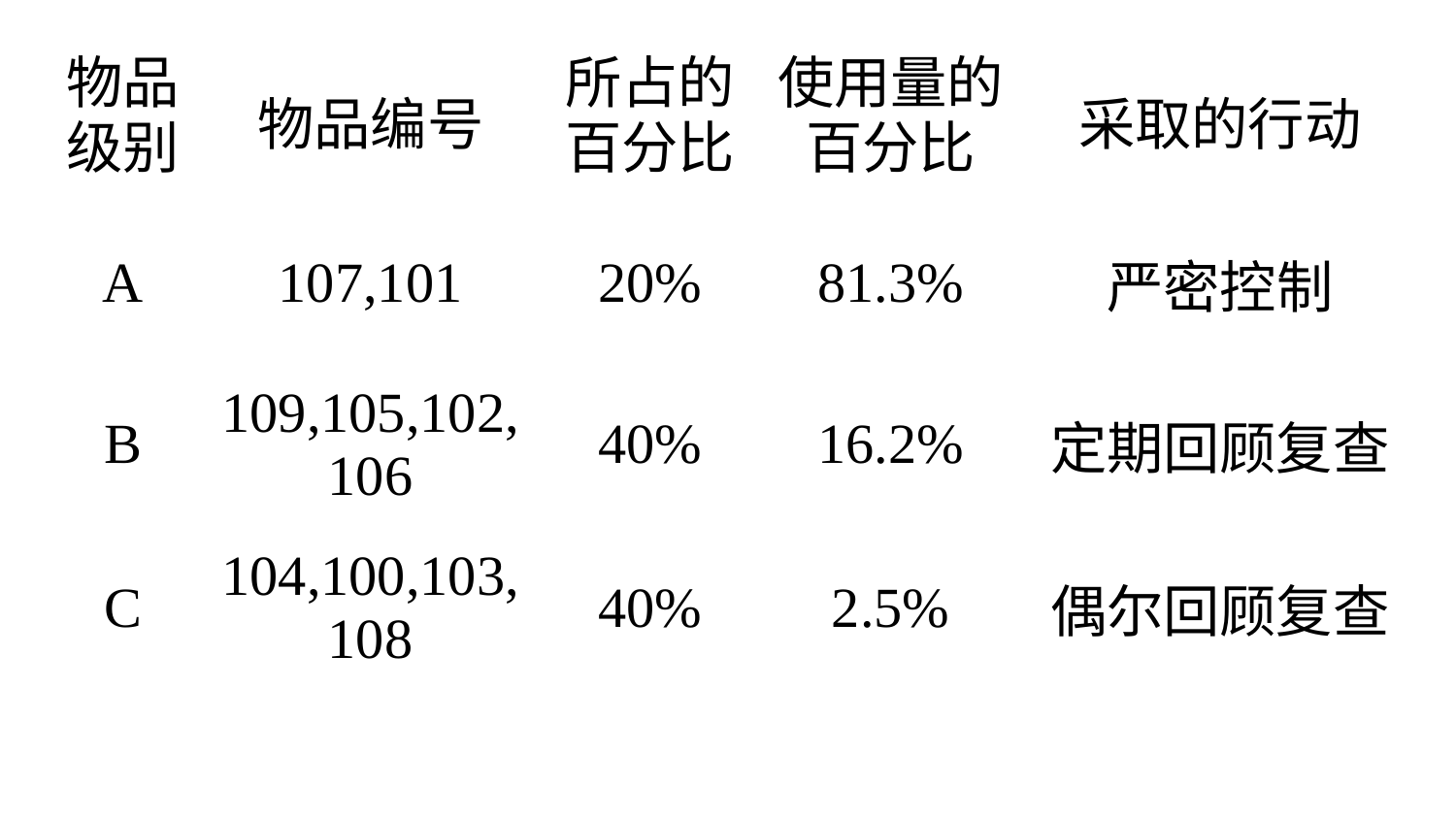

| 物品 级别 | 物品编号 | 所占的 百分比 | 使用量的 百分比 | 采取的行动 |
| --- | --- | --- | --- | --- |
| A | 107,101 | 20% | 81.3% | 严密控制 |
| B | 109,105,102, 106 | 40% | 16.2% | 定期回顾复查 |
| C | 104,100,103, 108 | 40% | 2.5% | 偶尔回顾复查 |